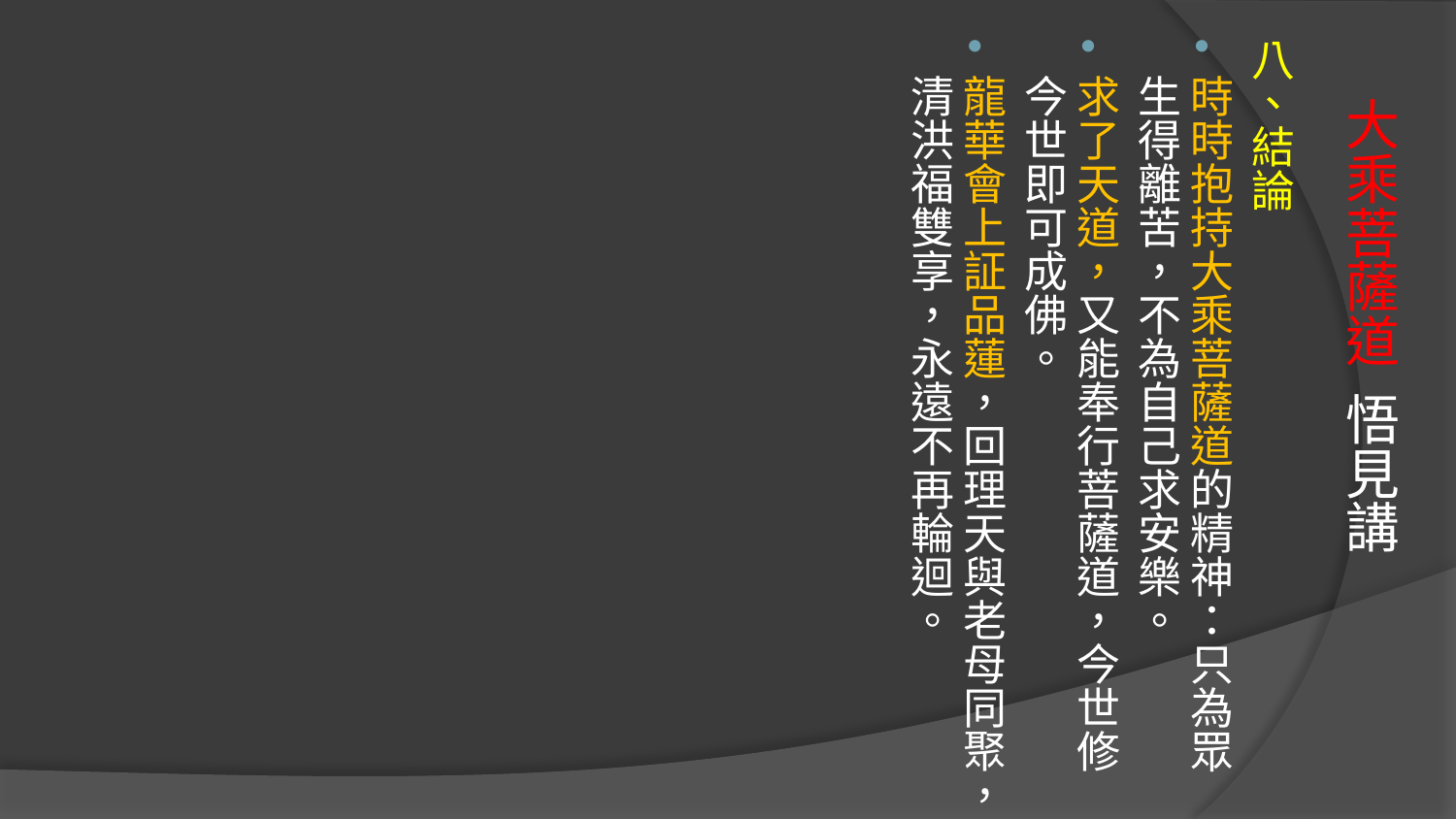

八、結論
時時抱持大乘菩薩道的精神：只為眾生得離苦，不為自己求安樂。
求了天道，又能奉行菩薩道，今世修今世即可成佛。
龍華會上証品蓮，回理天與老母同聚，清洪福雙享，永遠不再輪迴。

# 大乘菩薩道  悟見講